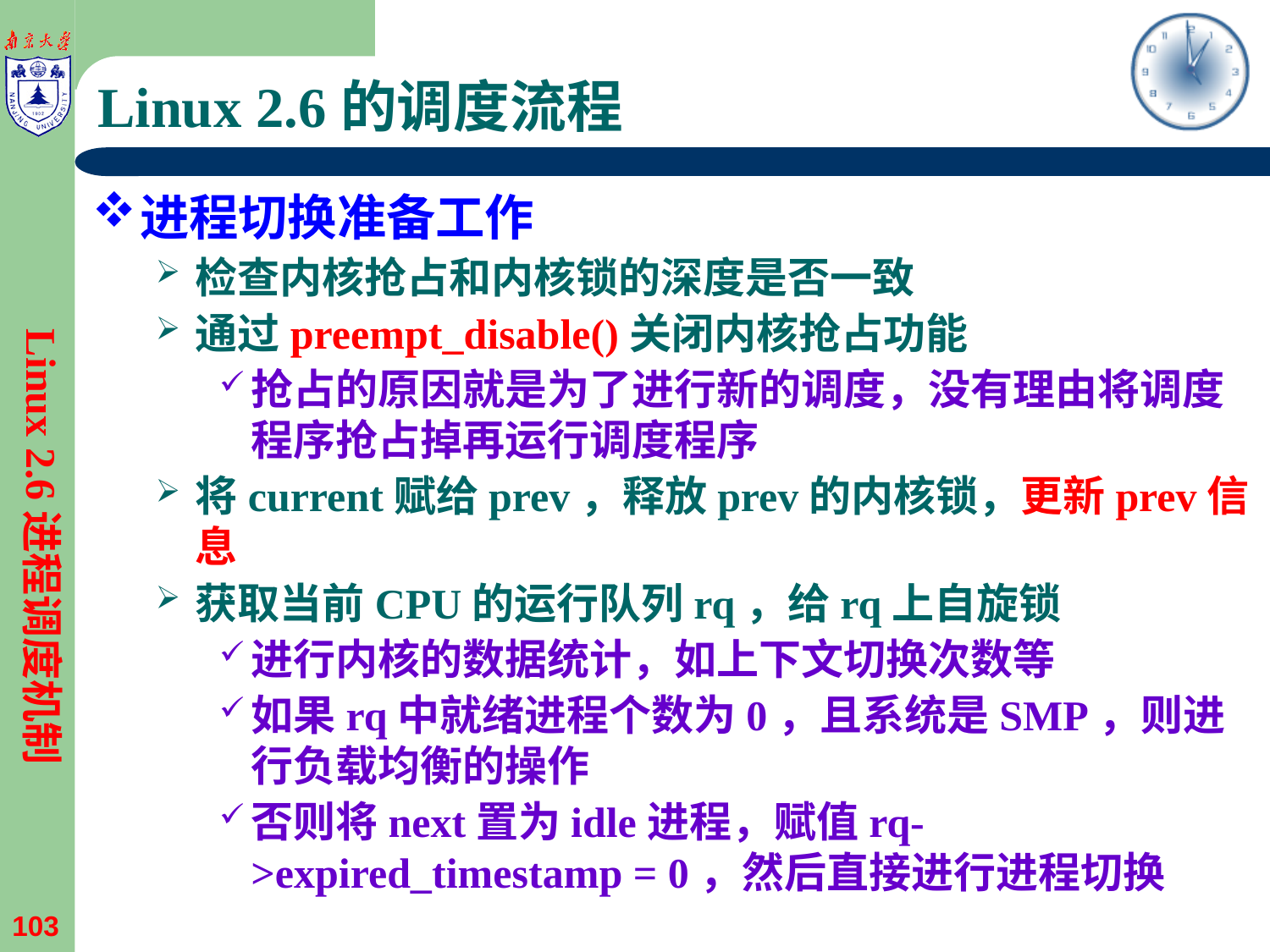

# Linux 2.6的调度流程
进程切换准备工作
检查内核抢占和内核锁的深度是否一致
通过preempt_disable()关闭内核抢占功能
抢占的原因就是为了进行新的调度，没有理由将调度程序抢占掉再运行调度程序
将current赋给prev，释放prev的内核锁，更新prev信息
获取当前CPU的运行队列rq，给rq上自旋锁
进行内核的数据统计，如上下文切换次数等
如果rq中就绪进程个数为0，且系统是SMP，则进行负载均衡的操作
否则将next置为idle进程，赋值rq->expired_timestamp = 0，然后直接进行进程切换
Linux 2.6进程调度机制
103